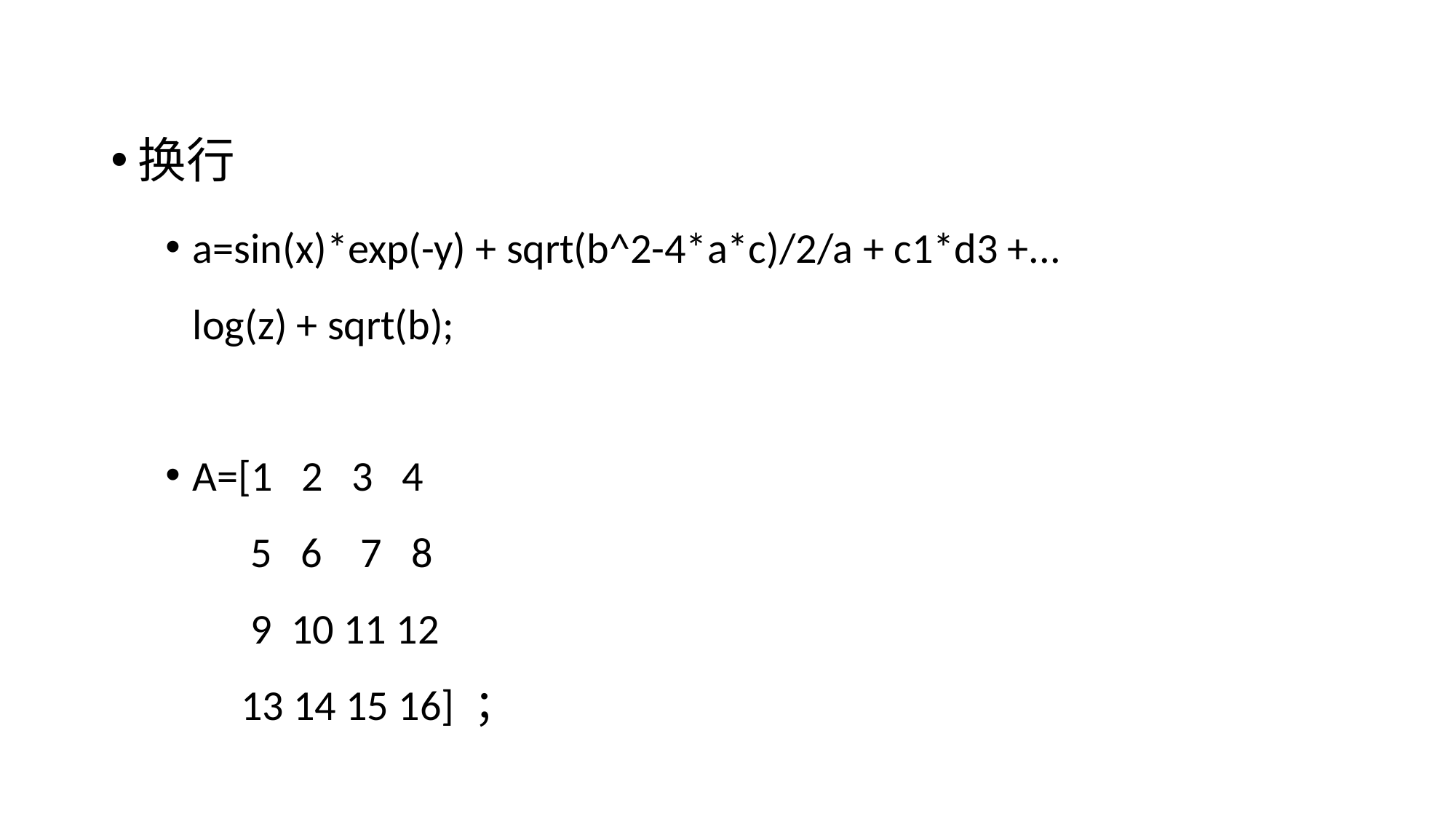

换行
a=sin(x)*exp(-y) + sqrt(b^2-4*a*c)/2/a + c1*d3 +...
log(z) + sqrt(b);

A=[1   2   3   4
      5   6    7   8
      9  10 11 12
     13 14 15 16] ；